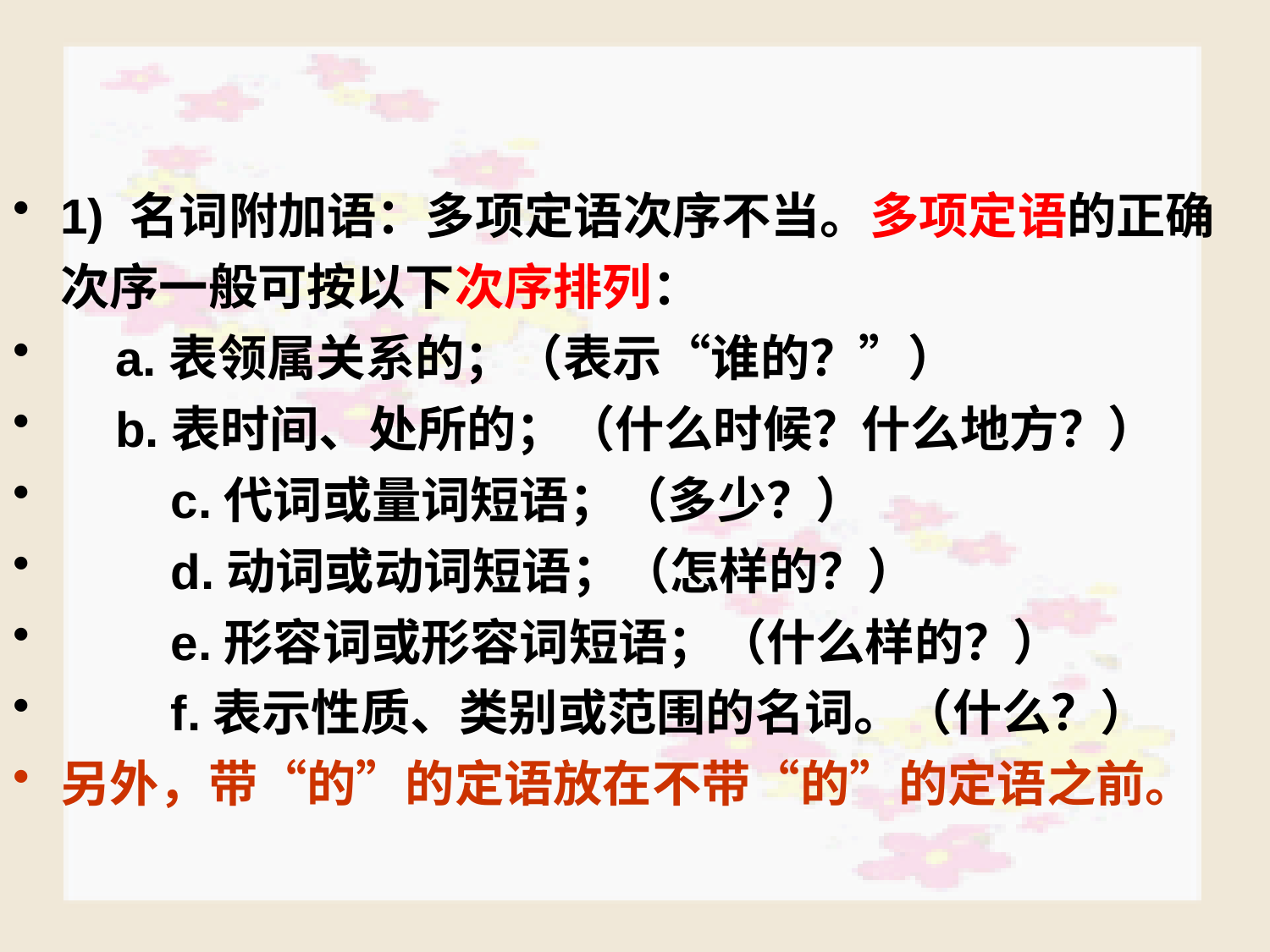

# 1) 名词附加语：多项定语次序不当。多项定语的正确 次序一般可按以下次序排列：
    a.表领属关系的；（表示“谁的？”）
    b.表时间、处所的；（什么时候？什么地方？）
　　c.代词或量词短语；（多少？）
　　d.动词或动词短语；（怎样的？）
　　e.形容词或形容词短语；（什么样的？）
　　f.表示性质、类别或范围的名词。（什么？）
另外，带“的”的定语放在不带“的”的定语之前。